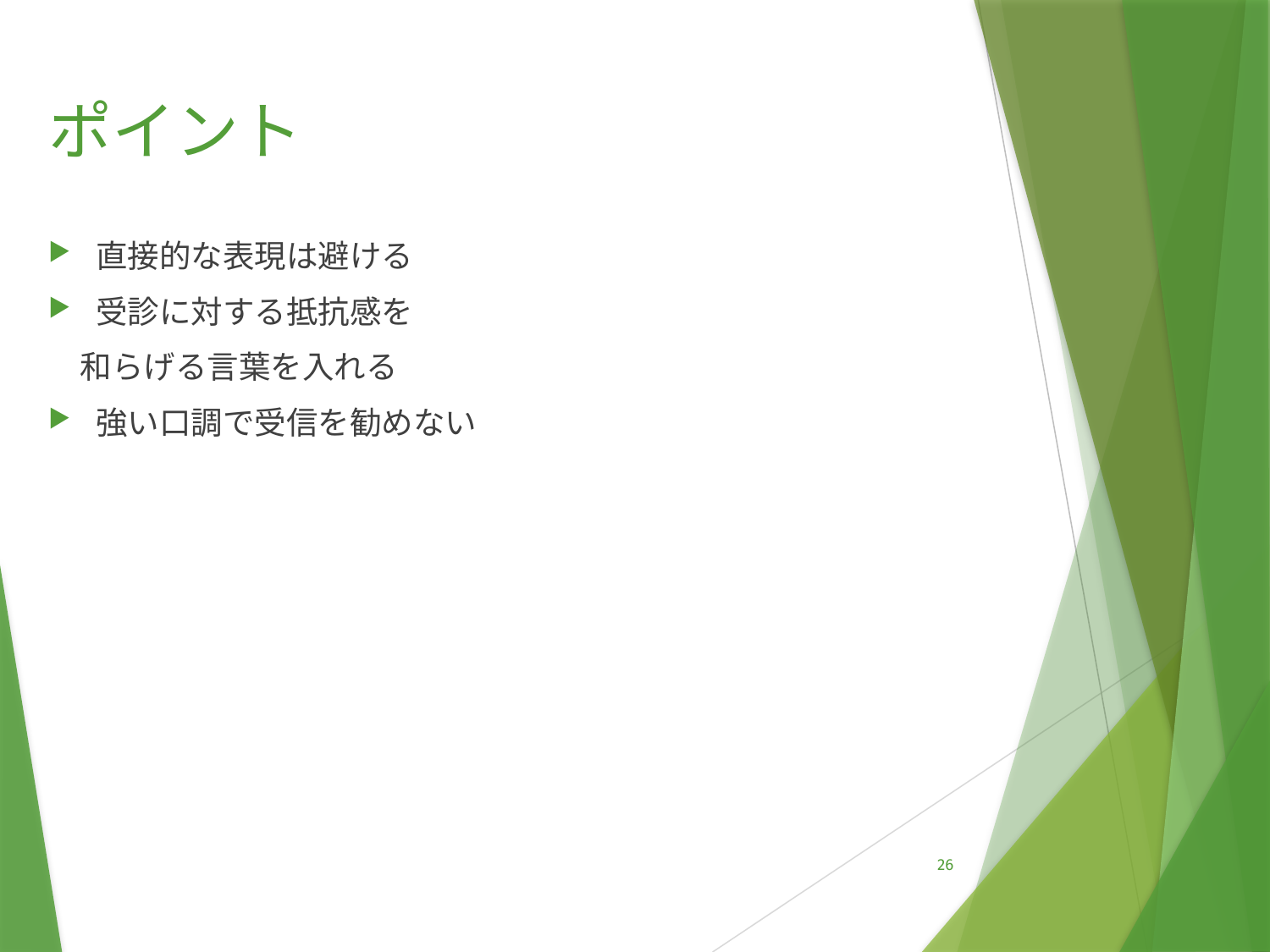

# ポイント
直接的な表現は避ける
受診に対する抵抗感を
　和らげる言葉を入れる
強い口調で受信を勧めない

26